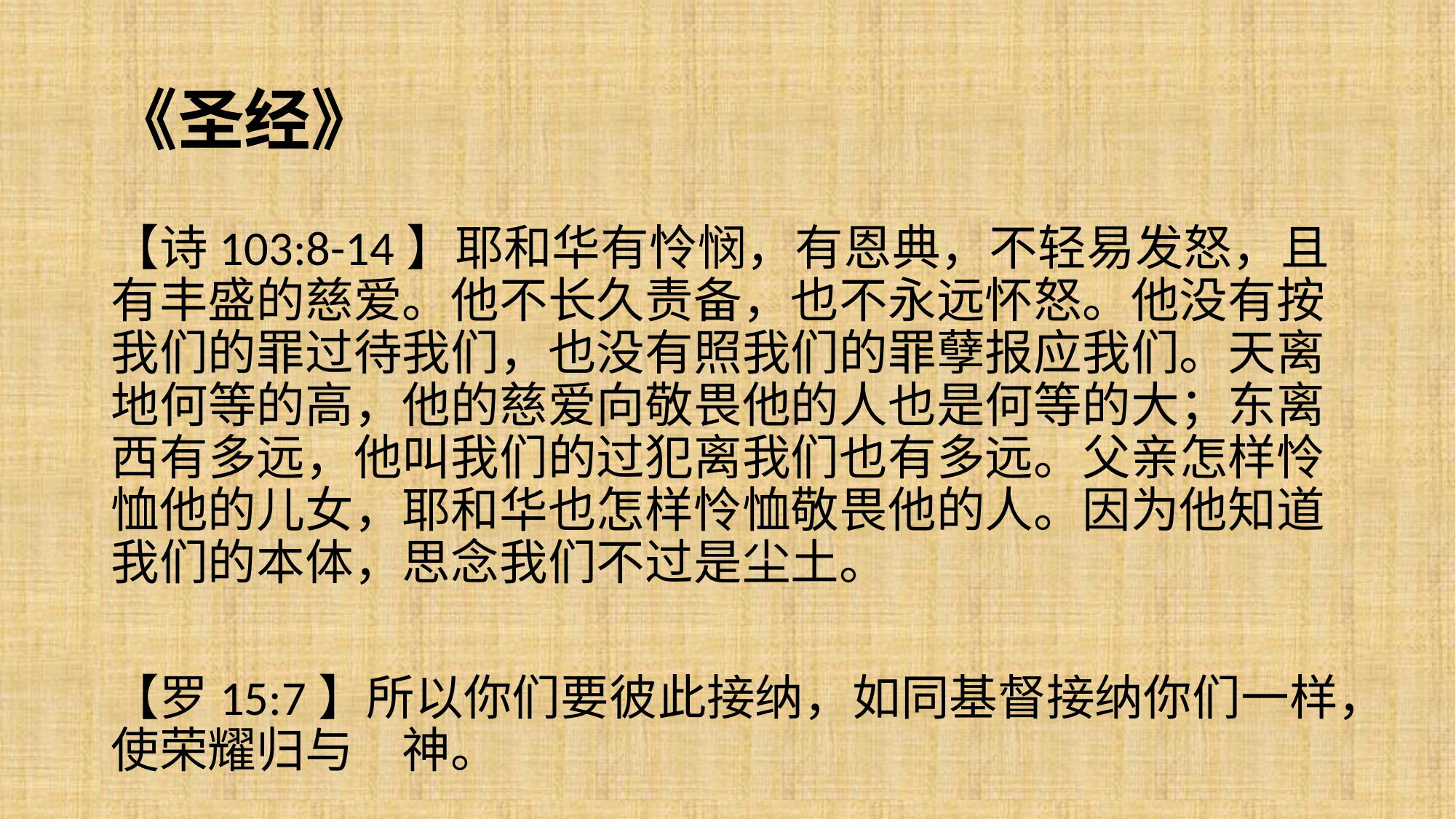

# 《圣经》
【诗103:8-14】耶和华有怜悯，有恩典，不轻易发怒，且有丰盛的慈爱。他不长久责备，也不永远怀怒。他没有按我们的罪过待我们，也没有照我们的罪孽报应我们。天离地何等的高，他的慈爱向敬畏他的人也是何等的大；东离西有多远，他叫我们的过犯离我们也有多远。父亲怎样怜恤他的儿女，耶和华也怎样怜恤敬畏他的人。因为他知道我们的本体，思念我们不过是尘土。

【罗15:7】所以你们要彼此接纳，如同基督接纳你们一样，使荣耀归与　神。